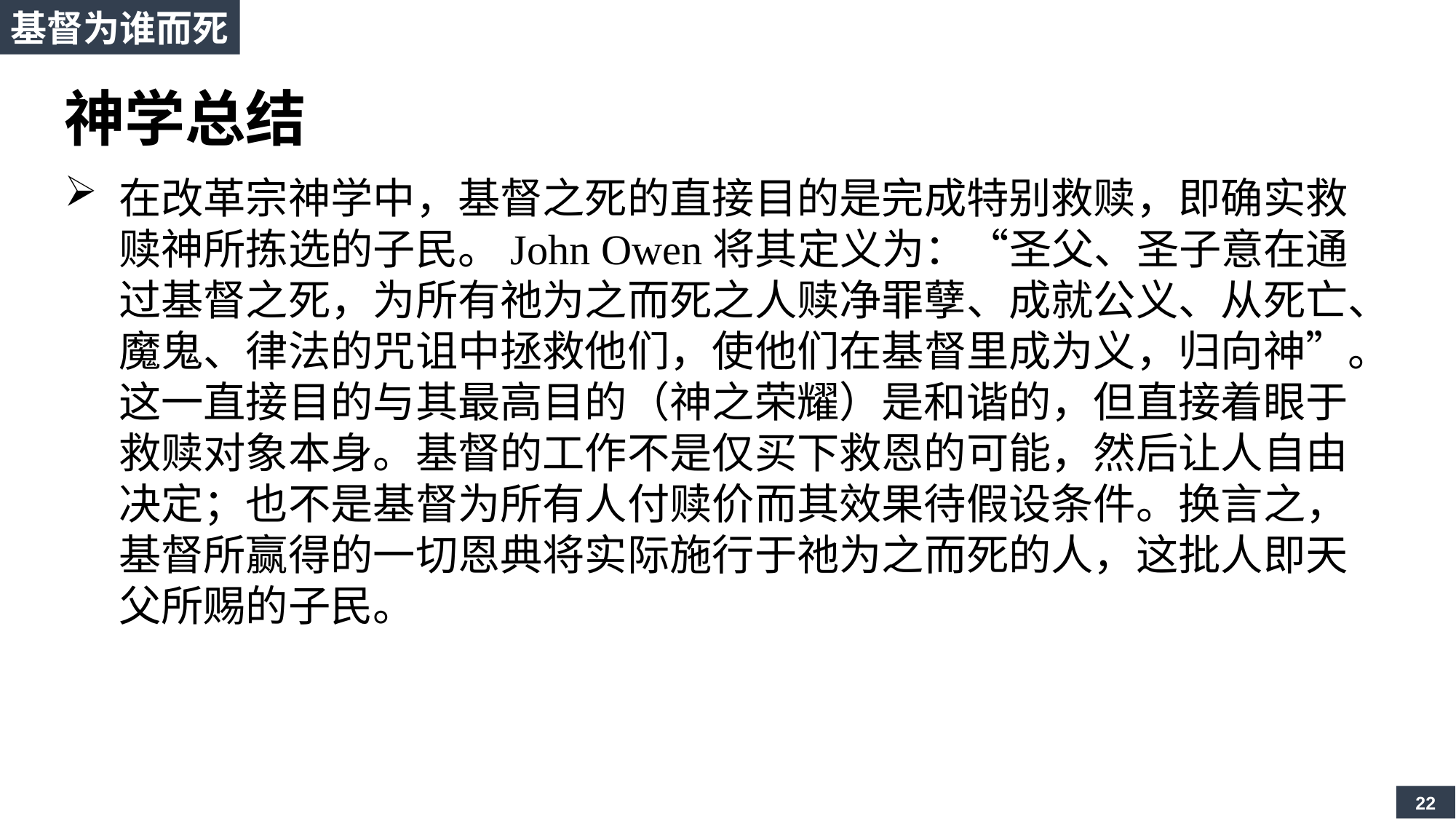

基督为谁而死
神学总结
在改革宗神学中，基督之死的直接目的是完成特别救赎，即确实救赎神所拣选的子民。John Owen将其定义为：“圣父、圣子意在通过基督之死，为所有祂为之而死之人赎净罪孽、成就公义、从死亡、魔鬼、律法的咒诅中拯救他们，使他们在基督里成为义，归向神”。这一直接目的与其最高目的（神之荣耀）是和谐的，但直接着眼于救赎对象本身。基督的工作不是仅买下救恩的可能，然后让人自由决定；也不是基督为所有人付赎价而其效果待假设条件。换言之，基督所赢得的一切恩典将实际施行于祂为之而死的人，这批人即天父所赐的子民。
22